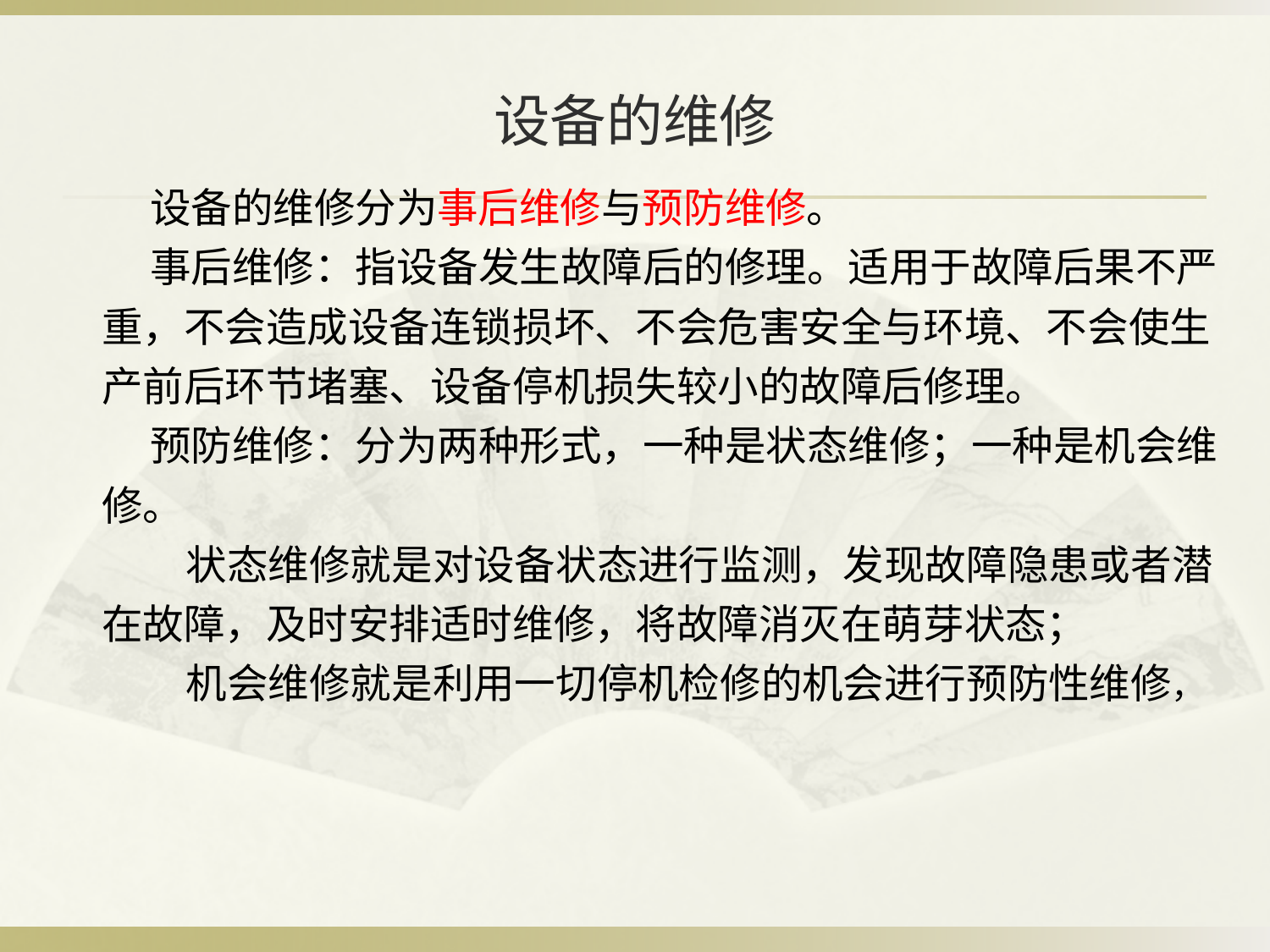

# 设备的维修
    设备的维修分为事后维修与预防维修。
    事后维修：指设备发生故障后的修理。适用于故障后果不严重，不会造成设备连锁损坏、不会危害安全与环境、不会使生产前后环节堵塞、设备停机损失较小的故障后修理。
    预防维修：分为两种形式，一种是状态维修；一种是机会维修。
        状态维修就是对设备状态进行监测，发现故障隐患或者潜在故障，及时安排适时维修，将故障消灭在萌芽状态；
        机会维修就是利用一切停机检修的机会进行预防性维修，